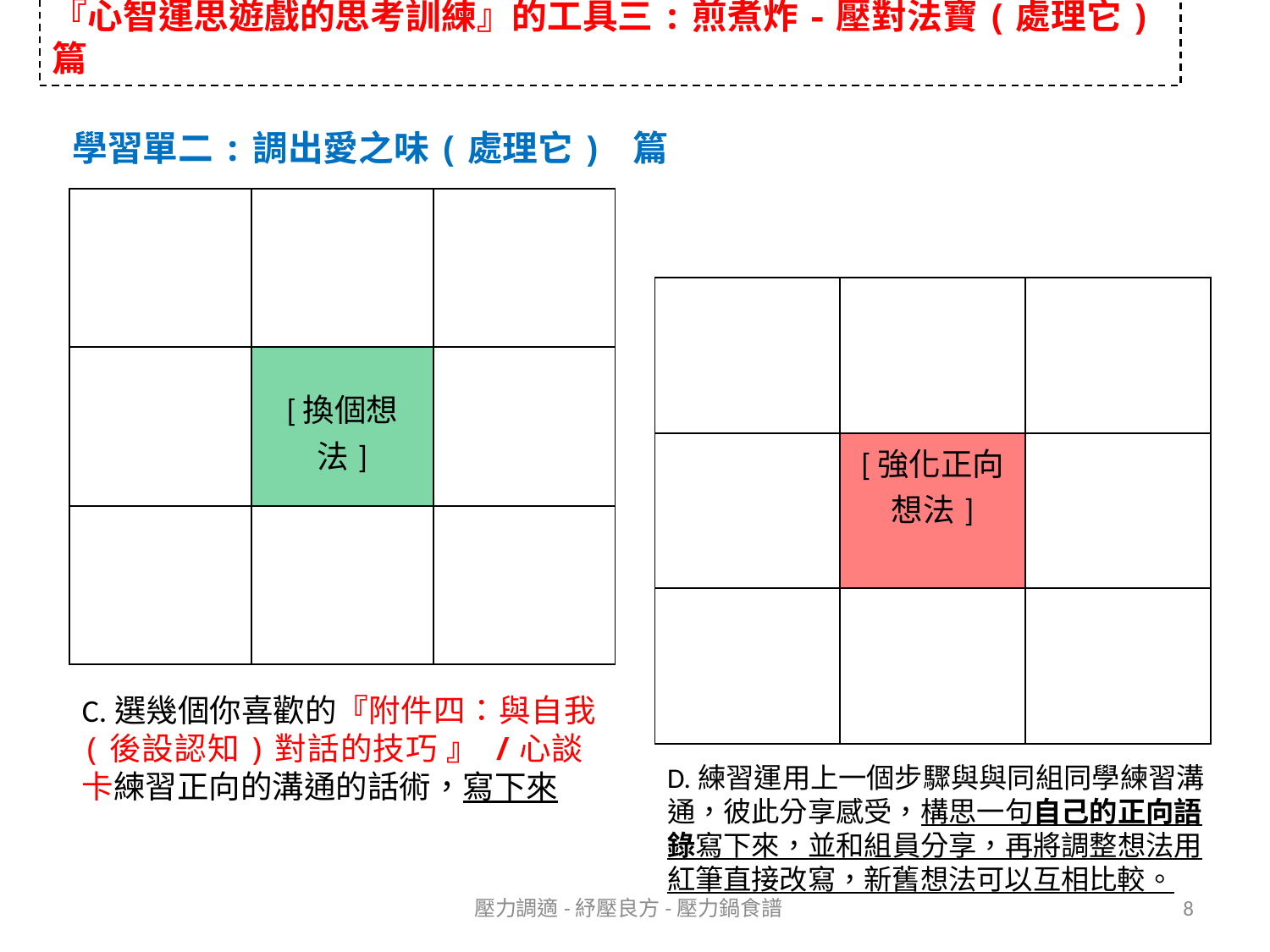

# 『心智運思遊戲的思考訓練』的工具三:煎煮炸-壓對法寶(處理它) 篇
學習單二:調出愛之味(處理它) 篇
|  |  |  |
| --- | --- | --- |
|  | [換個想法] |  |
|  |  |  |
|  |  |  |
| --- | --- | --- |
|  | [強化正向想法] |  |
|  |  |  |
C.選幾個你喜歡的『附件四：與自我(後設認知)對話的技巧 』 /心談卡練習正向的溝通的話術，寫下來
D.練習運用上一個步驟與與同組同學練習溝通，彼此分享感受，構思一句自己的正向語錄寫下來，並和組員分享，再將調整想法用紅筆直接改寫，新舊想法可以互相比較。
壓力調適-紓壓良方-壓力鍋食譜
8